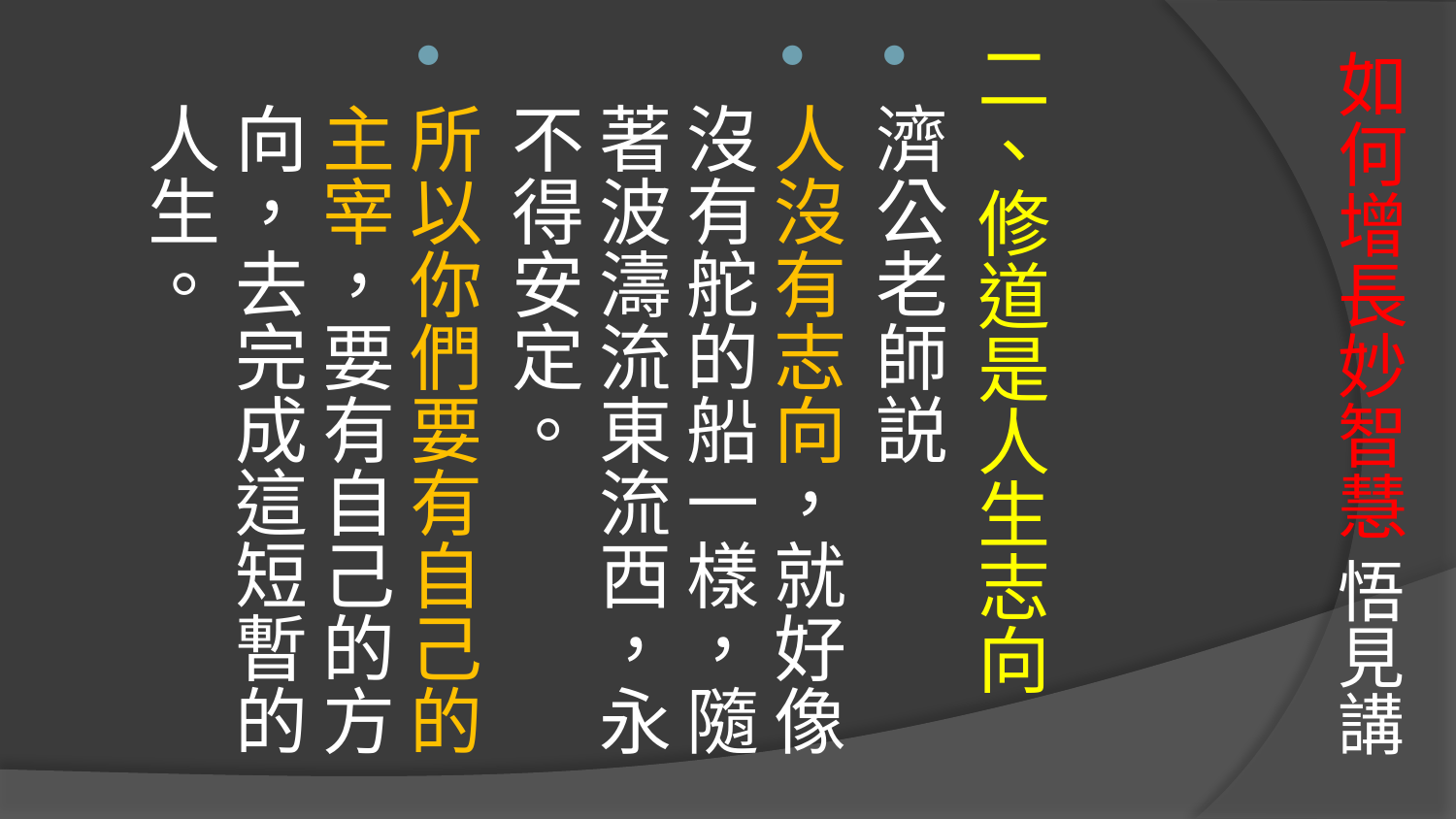

# 如何增長妙智慧 悟見講
二、修道是人生志向
濟公老師説
人沒有志向，就好像沒有舵的船一樣，隨著波濤流東流西，永不得安定。
所以你們要有自己的主宰，要有自己的方向，去完成這短暫的人生。